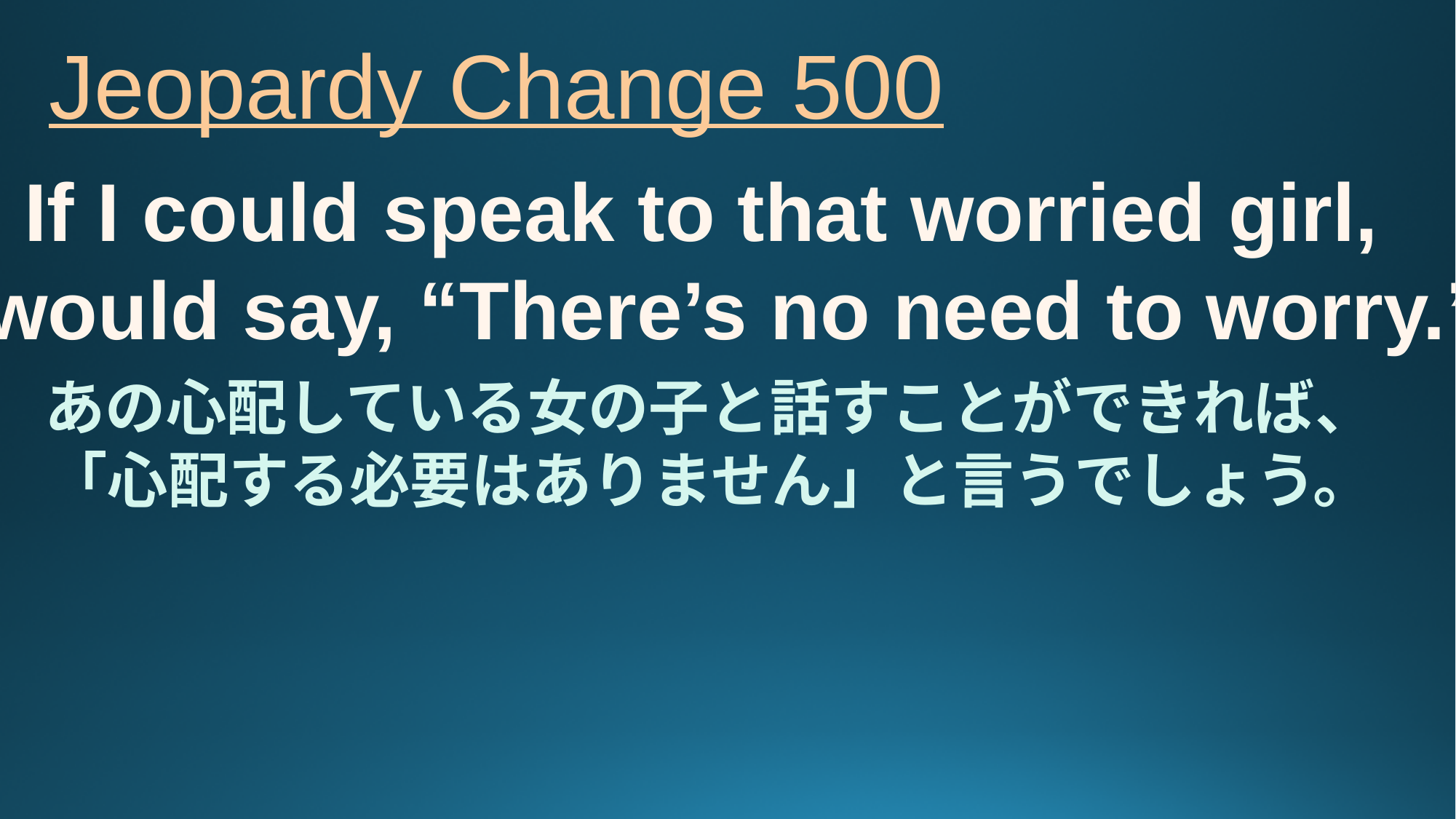

# Jeopardy Change 500
If I could speak to that worried girl,
 I would say, “There’s no need to worry.”
あの心配している女の子と話すことができれば、
「心配する必要はありません」と言うでしょう。